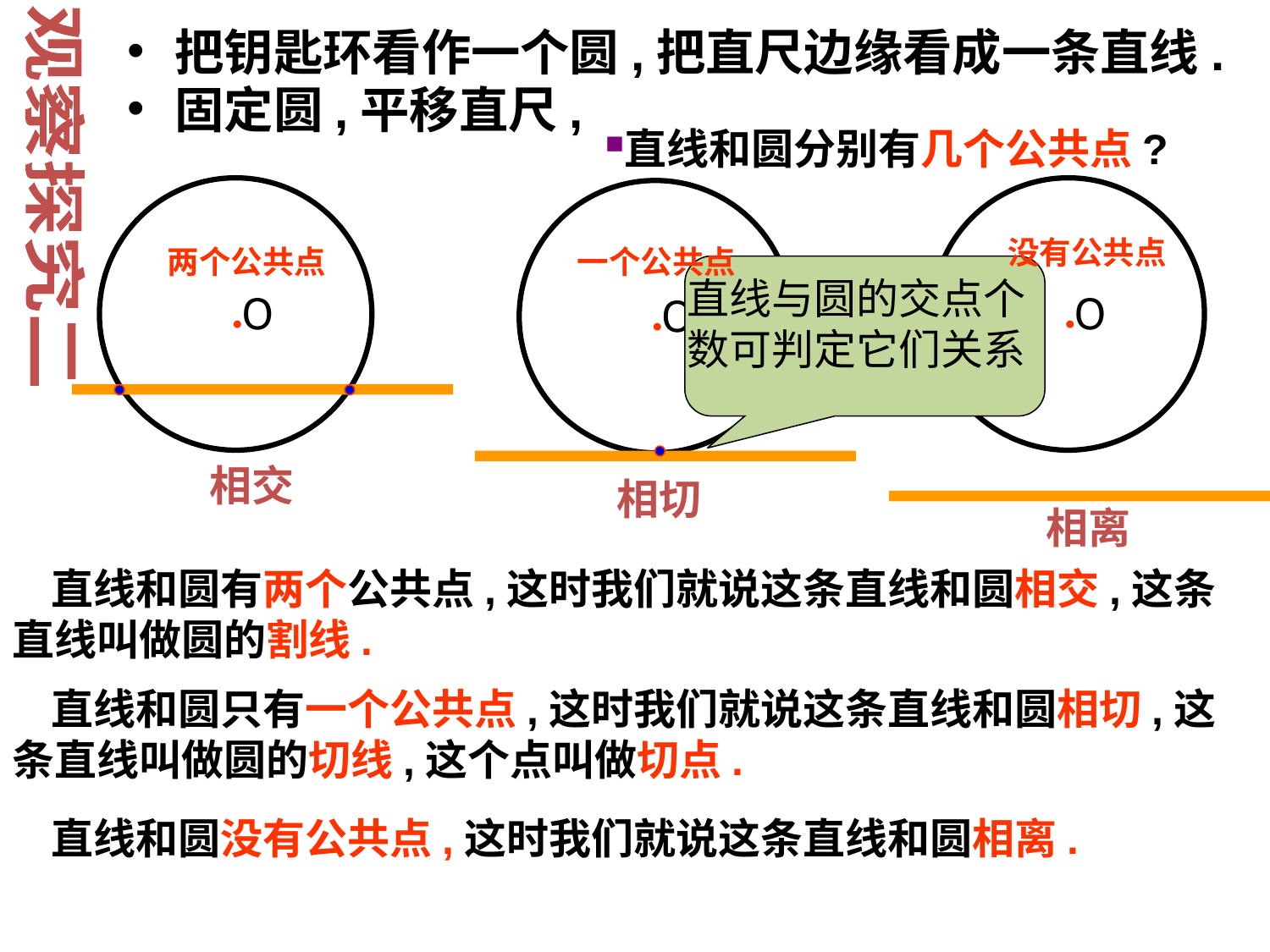

把钥匙环看作一个圆,把直尺边缘看成一条直线.
固定圆,平移直尺,
直线和圆分别有几个公共点?
观察探究二

●O

●O

●O
没有公共点
两个公共点
一个公共点

直线与圆的交点个数可判定它们关系

相交

相切
相离

   直线和圆有两个公共点,这时我们就说这条直线和圆相交,这条直线叫做圆的割线.
   直线和圆只有一个公共点,这时我们就说这条直线和圆相切,这条直线叫做圆的切线,这个点叫做切点.
   直线和圆没有公共点,这时我们就说这条直线和圆相离.